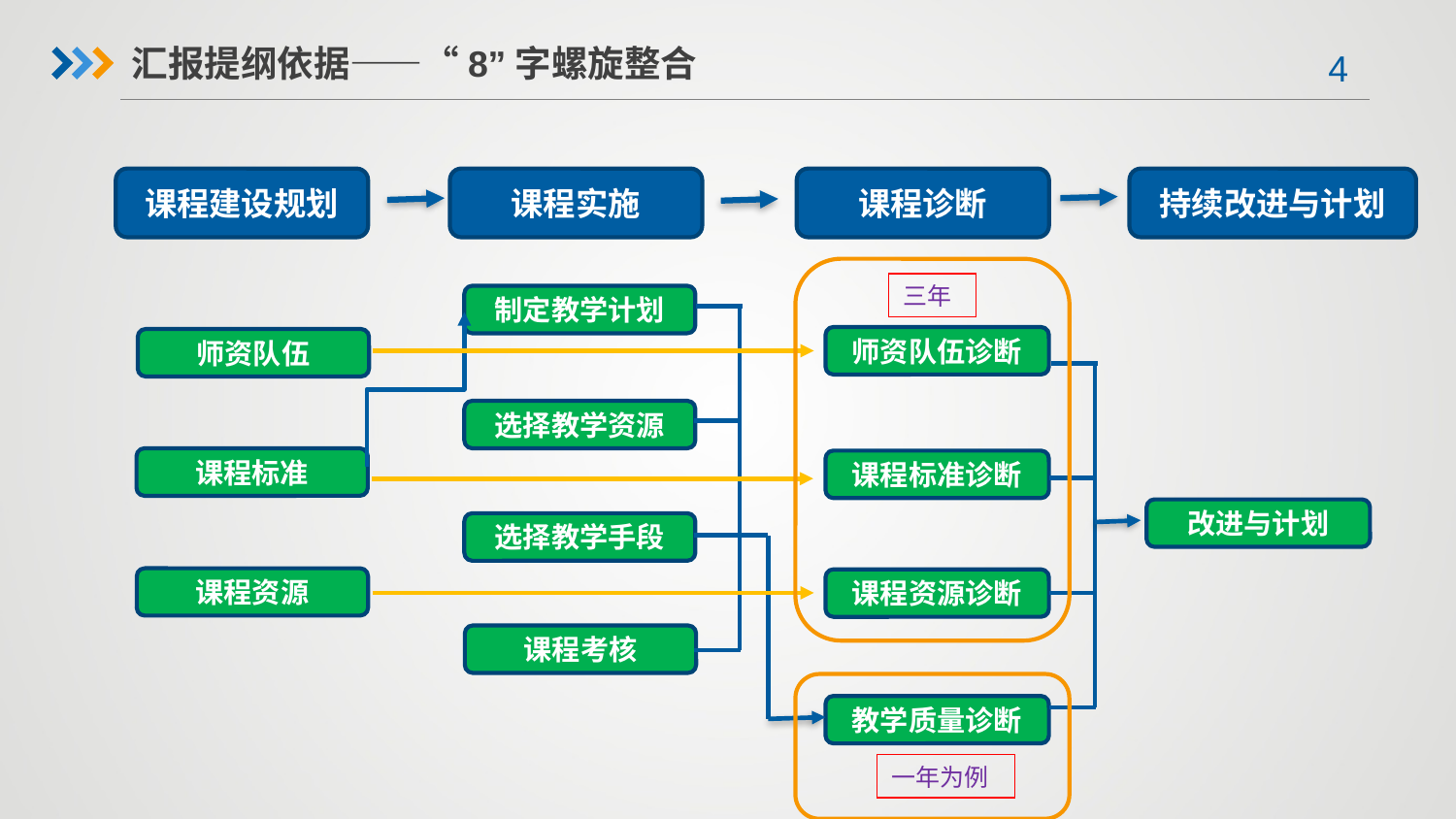

汇报提纲依据——“8”字螺旋整合
课程建设规划
课程实施
课程诊断
持续改进与计划

三年
制定教学计划
师资队伍诊断
师资队伍
选择教学资源
课程标准
课程标准诊断
改进与计划
选择教学手段
课程资源
课程资源诊断
课程考核

教学质量诊断
一年为例